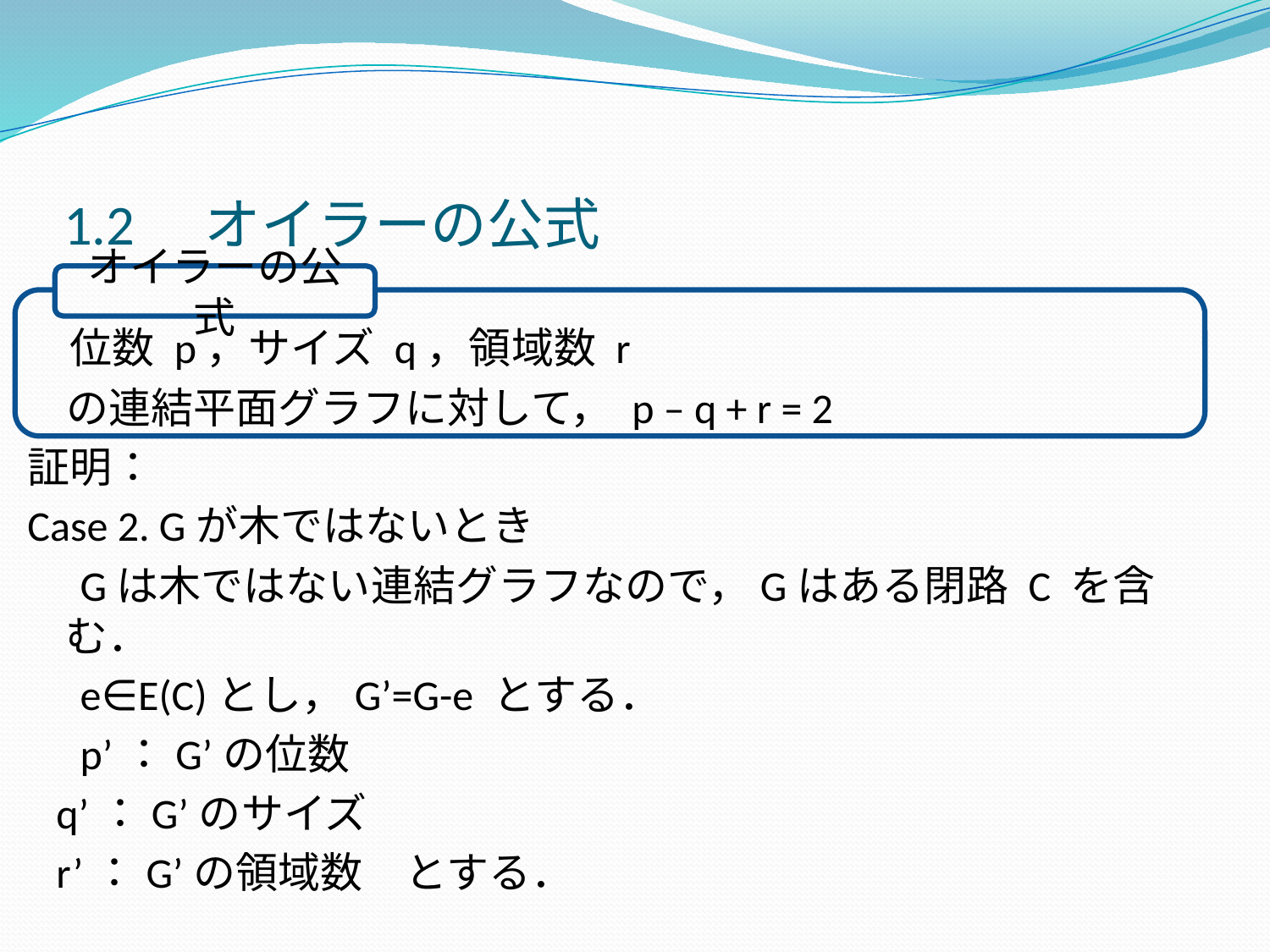

# 1.2　オイラーの公式

　位数 p，サイズ q，領域数 r
   の連結平面グラフに対して， p – q + r = 2
証明：
Case 2. Gが木ではないとき
　Gは木ではない連結グラフなので，Gはある閉路 C を含む．
　e∈E(C)とし，G’=G-e とする．
　p’：G’の位数
   q’：G’のサイズ
   r’：G’の領域数　とする．

オイラーの公式